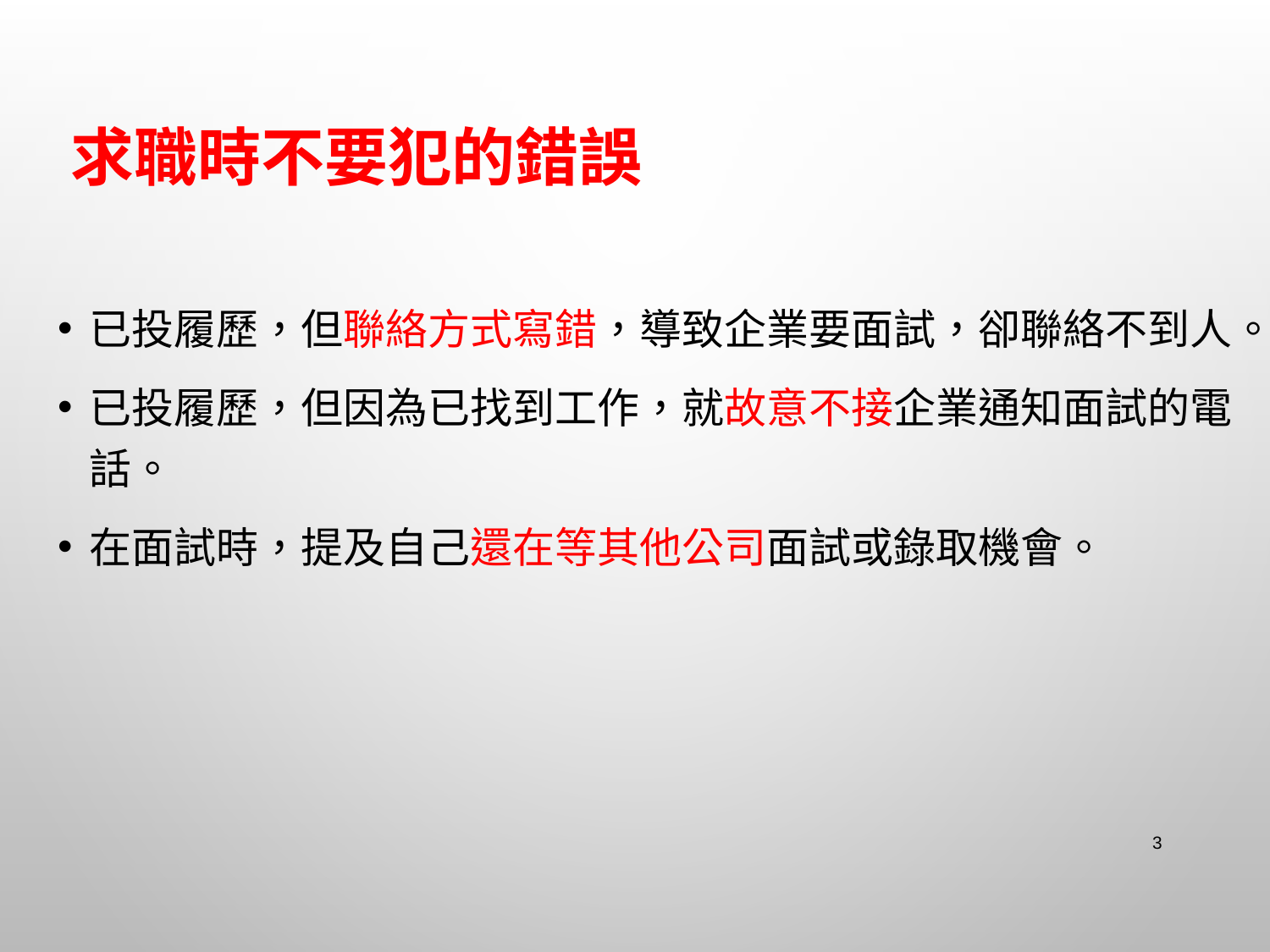

# 求職時不要犯的錯誤
已投履歷，但聯絡方式寫錯，導致企業要面試，卻聯絡不到人。
已投履歷，但因為已找到工作，就故意不接企業通知面試的電話。
在面試時，提及自己還在等其他公司面試或錄取機會。
3